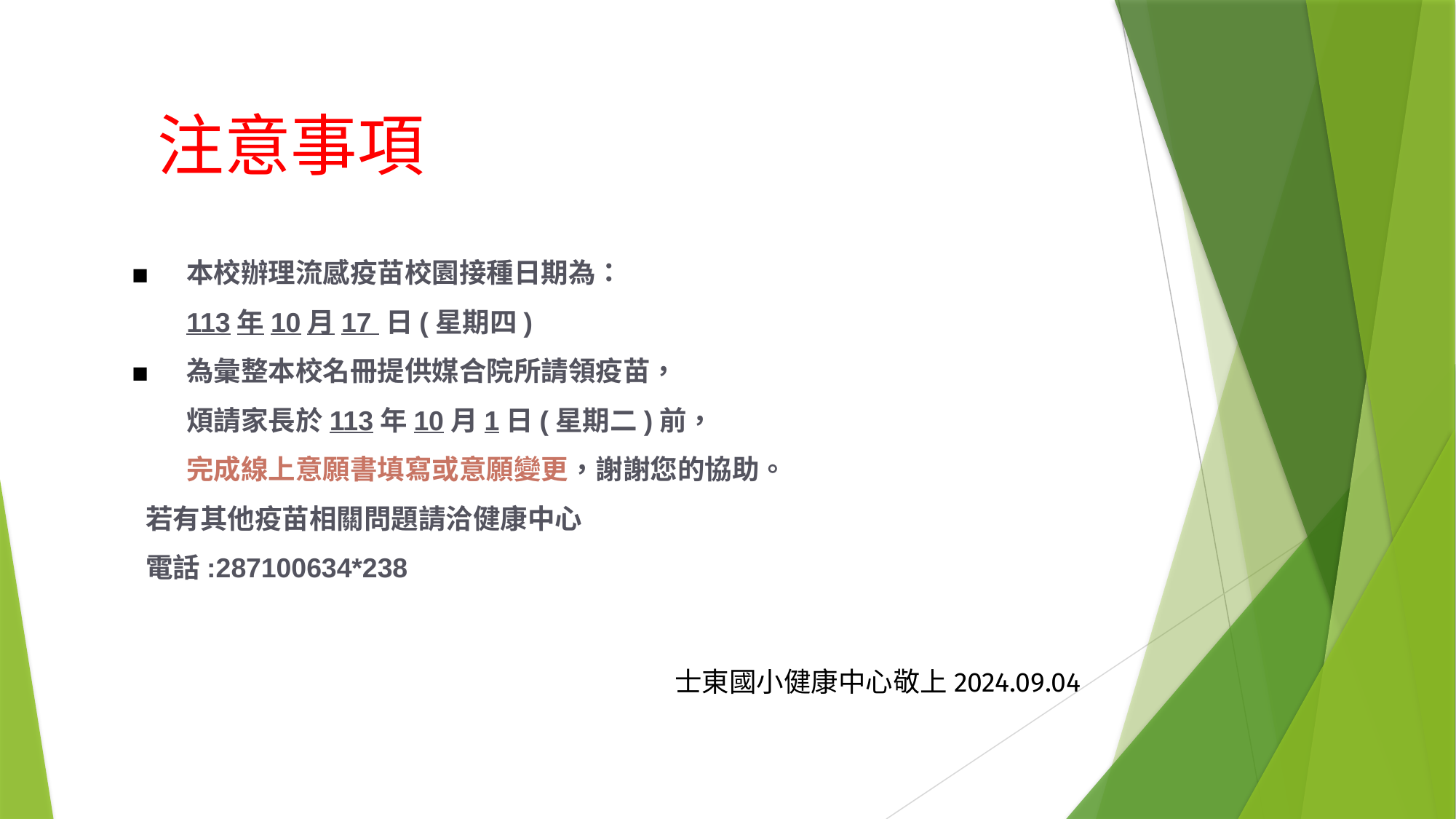

注意事項
本校辦理流感疫苗校園接種日期為：
113年10月17 日(星期四)
為彙整本校名冊提供媒合院所請領疫苗，
煩請家長於113年10月1日(星期二)前，
完成線上意願書填寫或意願變更，謝謝您的協助。
若有其他疫苗相關問題請洽健康中心
電話:287100634*238
士東國小健康中心敬上2024.09.04